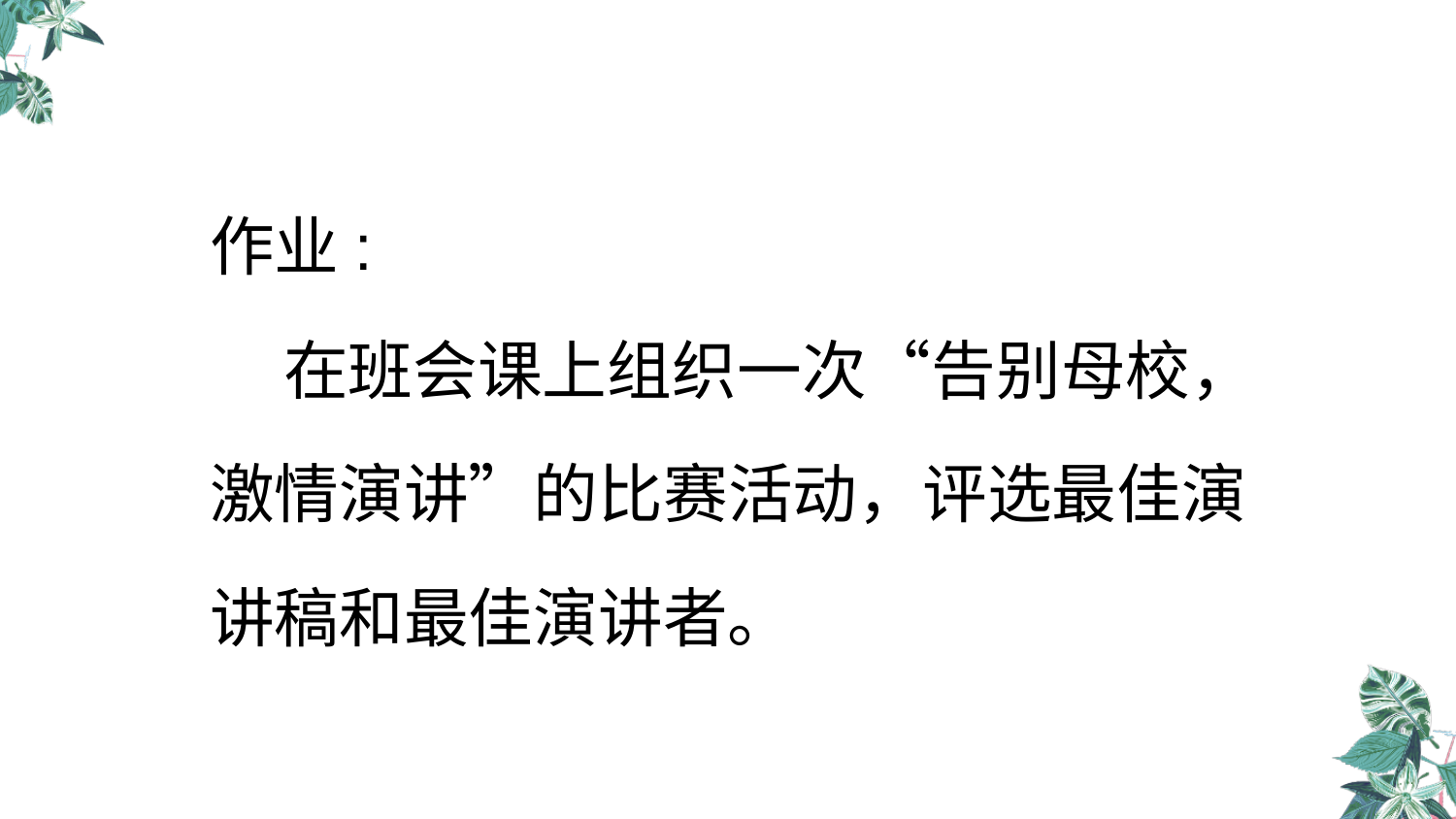

作业:
    在班会课上组织一次“告别母校，激情演讲”的比赛活动，评选最佳演讲稿和最佳演讲者。